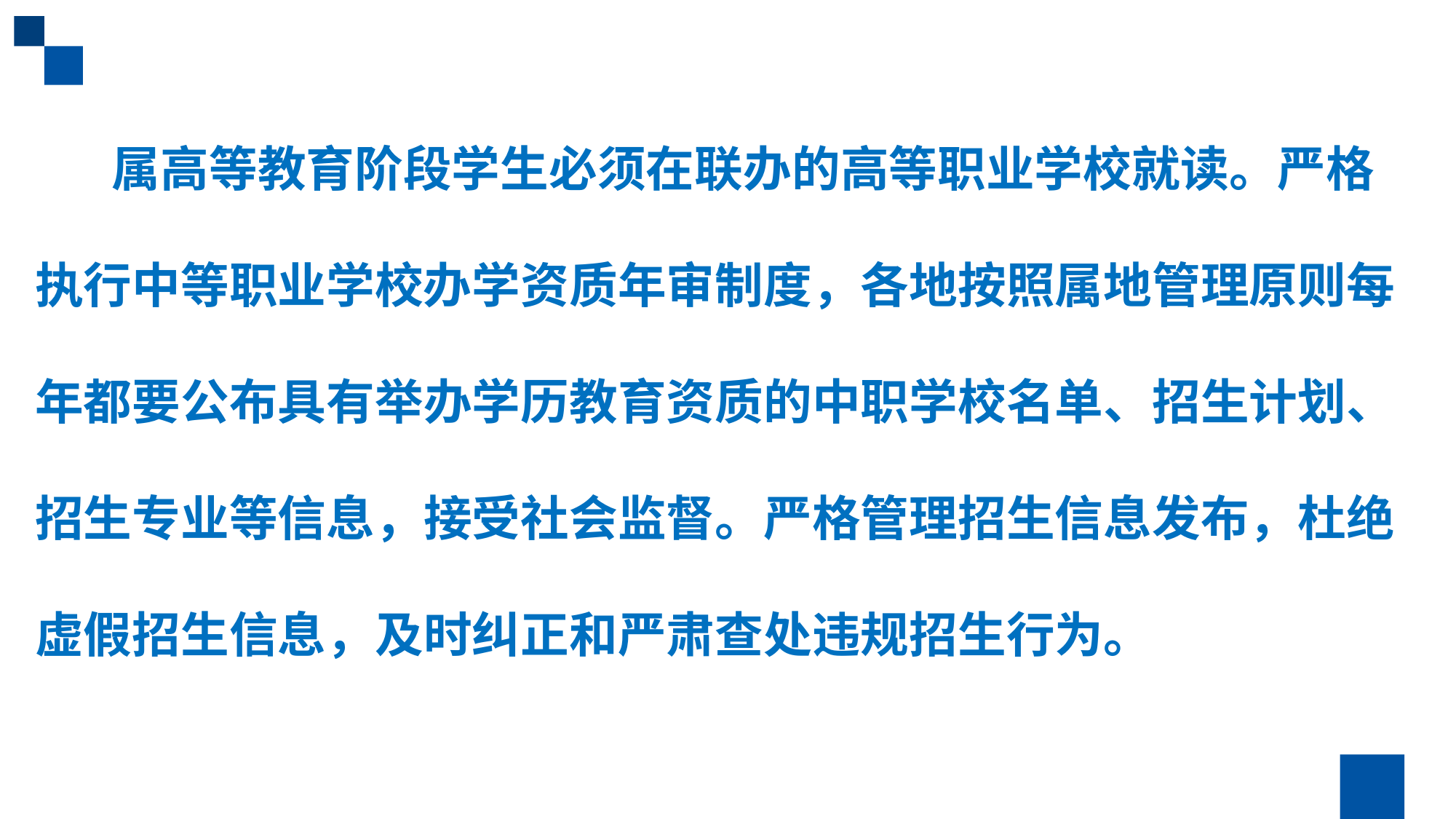

属高等教育阶段学生必须在联办的高等职业学校就读。严格执行中等职业学校办学资质年审制度，各地按照属地管理原则每年都要公布具有举办学历教育资质的中职学校名单、招生计划、招生专业等信息，接受社会监督。严格管理招生信息发布，杜绝虚假招生信息，及时纠正和严肃查处违规招生行为。

130